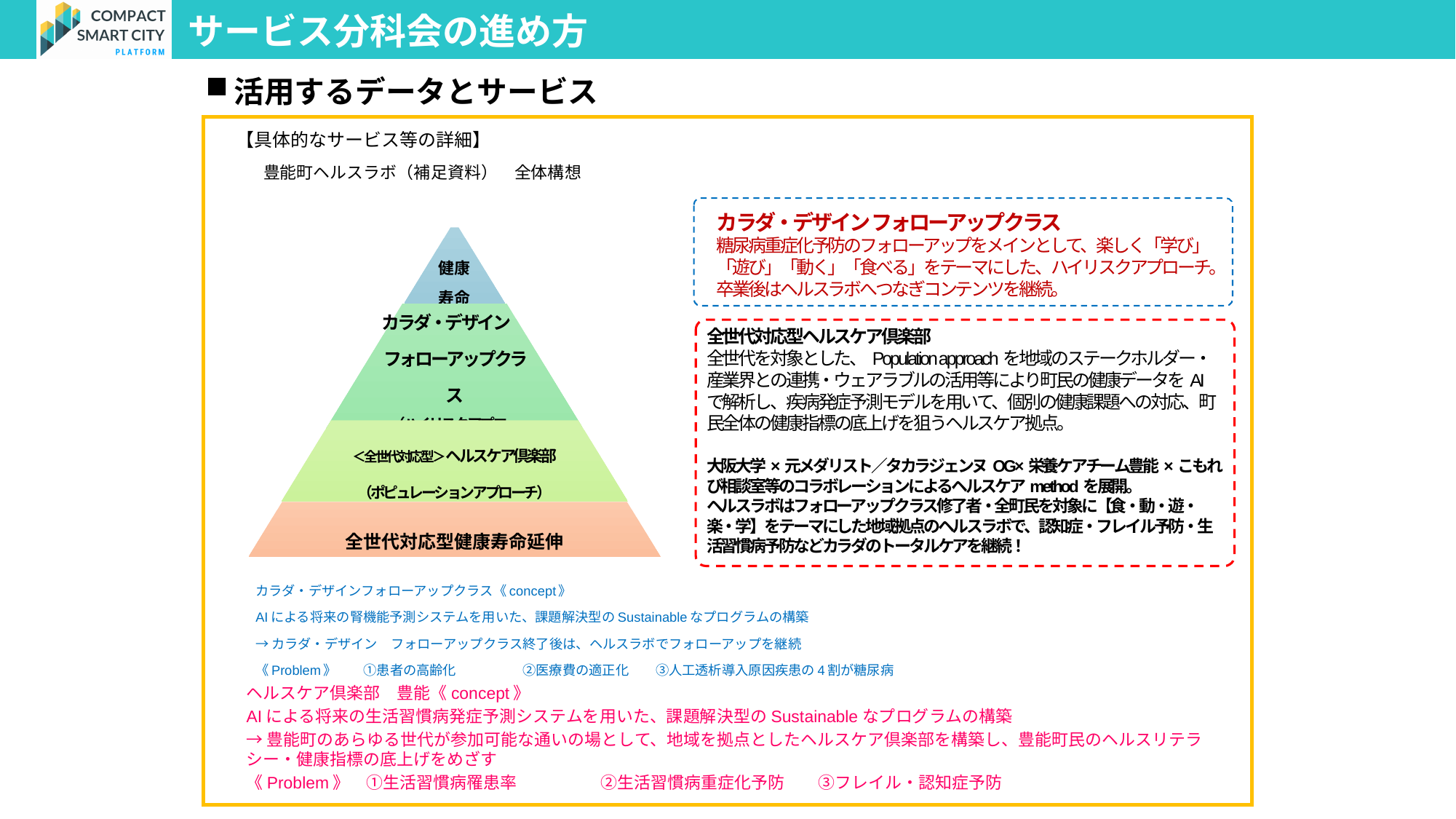

サービス分科会の進め方
活用するデータとサービス

【具体的なサービス等の詳細】
豊能町ヘルスラボ（補足資料）　全体構想

カラダ・デザイン フォローアップクラス
糖尿病重症化予防のフォローアップをメインとして、楽しく「学び」「遊び」「動く」「食べる」をテーマにした、ハイリスクアプローチ。
卒業後はヘルスラボへつなぎコンテンツを継続。

全世代対応型ヘルスケア倶楽部
全世代を対象とした、Population approachを地域のステークホルダー・産業界との連携・ウェアラブルの活用等により町民の健康データをAIで解析し、疾病発症予測モデルを用いて、個別の健康課題への対応、町民全体の健康指標の底上げを狙うヘルスケア拠点。

大阪大学×元メダリスト／タカラジェンヌOG×栄養ケアチーム豊能×こもれび相談室等のコラボレーションによるヘルスケアmethodを展開。
ヘルスラボはフォローアップクラス修了者・全町民を対象に【食・動・遊・楽・学】をテーマにした地域拠点のヘルスラボで、認知症・フレイル予防・生活習慣病予防などカラダのトータルケアを継続！

健康寿命延伸
カラダ・デザイン
フォローアップクラス
（ハイリスクアプローチ）

＜全世代対応型＞ヘルスケア倶楽部
（ポピュレーションアプローチ）

全世代対応型健康寿命延伸
カラダ・デザインフォローアップクラス《concept》
AIによる将来の腎機能予測システムを用いた、課題解決型のSustainableなプログラムの構築
→カラダ・デザイン　フォローアップクラス終了後は、ヘルスラボでフォローアップを継続
《Problem》　　①患者の高齢化　　　　　②医療費の適正化　　③人工透析導入原因疾患の4割が糖尿病

ヘルスケア倶楽部　豊能《concept》
AIによる将来の生活習慣病発症予測システムを用いた、課題解決型のSustainableなプログラムの構築
→豊能町のあらゆる世代が参加可能な通いの場として、地域を拠点としたヘルスケア倶楽部を構築し、豊能町民のヘルスリテラシー・健康指標の底上げをめざす
《Problem》　①生活習慣病罹患率　　　　　②生活習慣病重症化予防　　③フレイル・認知症予防